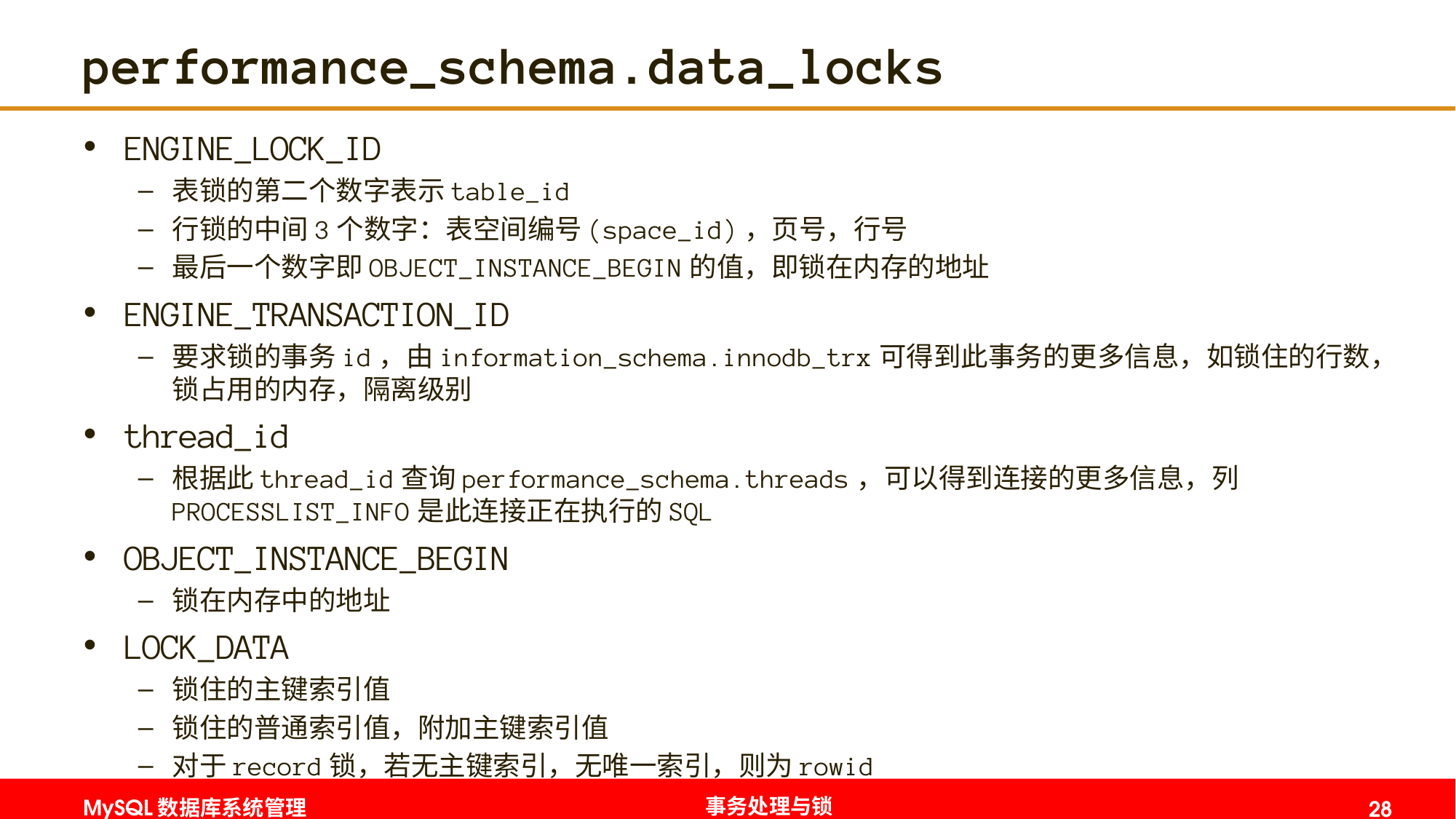

# performance_schema.data_locks
ENGINE_LOCK_ID
表锁的第二个数字表示table_id
行锁的中间3个数字：表空间编号(space_id)，页号，行号
最后一个数字即OBJECT_INSTANCE_BEGIN的值，即锁在内存的地址
ENGINE_TRANSACTION_ID
要求锁的事务id，由information_schema.innodb_trx可得到此事务的更多信息，如锁住的行数，锁占用的内存，隔离级别
thread_id
根据此thread_id查询performance_schema.threads，可以得到连接的更多信息，列PROCESSLIST_INFO是此连接正在执行的SQL
OBJECT_INSTANCE_BEGIN
锁在内存中的地址
LOCK_DATA
锁住的主键索引值
锁住的普通索引值，附加主键索引值
对于record锁，若无主键索引，无唯一索引，则为rowid